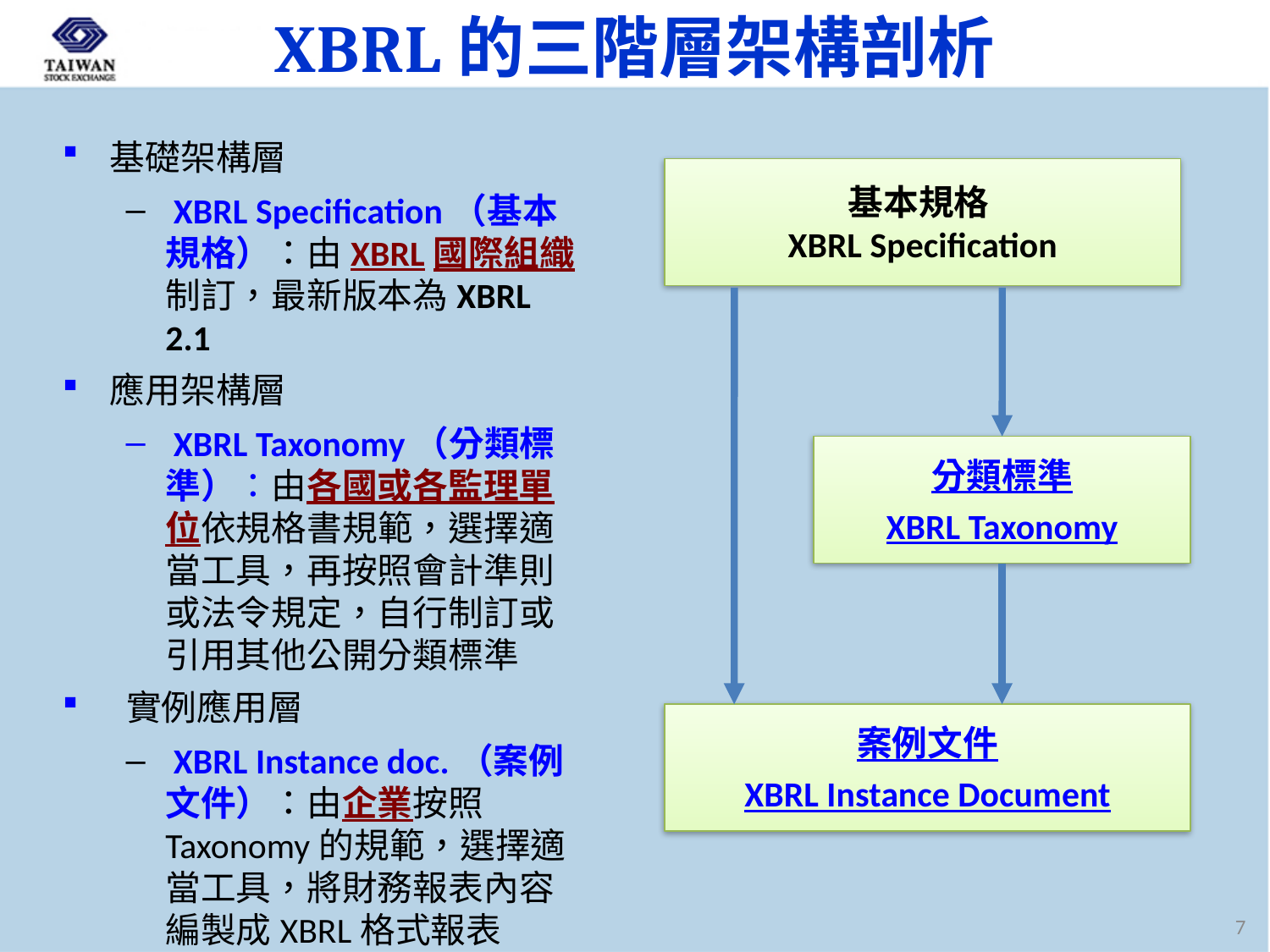

# XBRL的三階層架構剖析
基礎架構層
 XBRL Specification（基本規格）：由XBRL國際組織制訂，最新版本為XBRL 2.1
應用架構層
 XBRL Taxonomy（分類標準）：由各國或各監理單位依規格書規範，選擇適當工具，再按照會計準則或法令規定，自行制訂或引用其他公開分類標準
 實例應用層
 XBRL Instance doc.（案例文件）：由企業按照Taxonomy的規範，選擇適當工具，將財務報表內容編製成XBRL格式報表

基本規格
XBRL Specification
分類標準
XBRL Taxonomy
案例文件
XBRL Instance Document
7